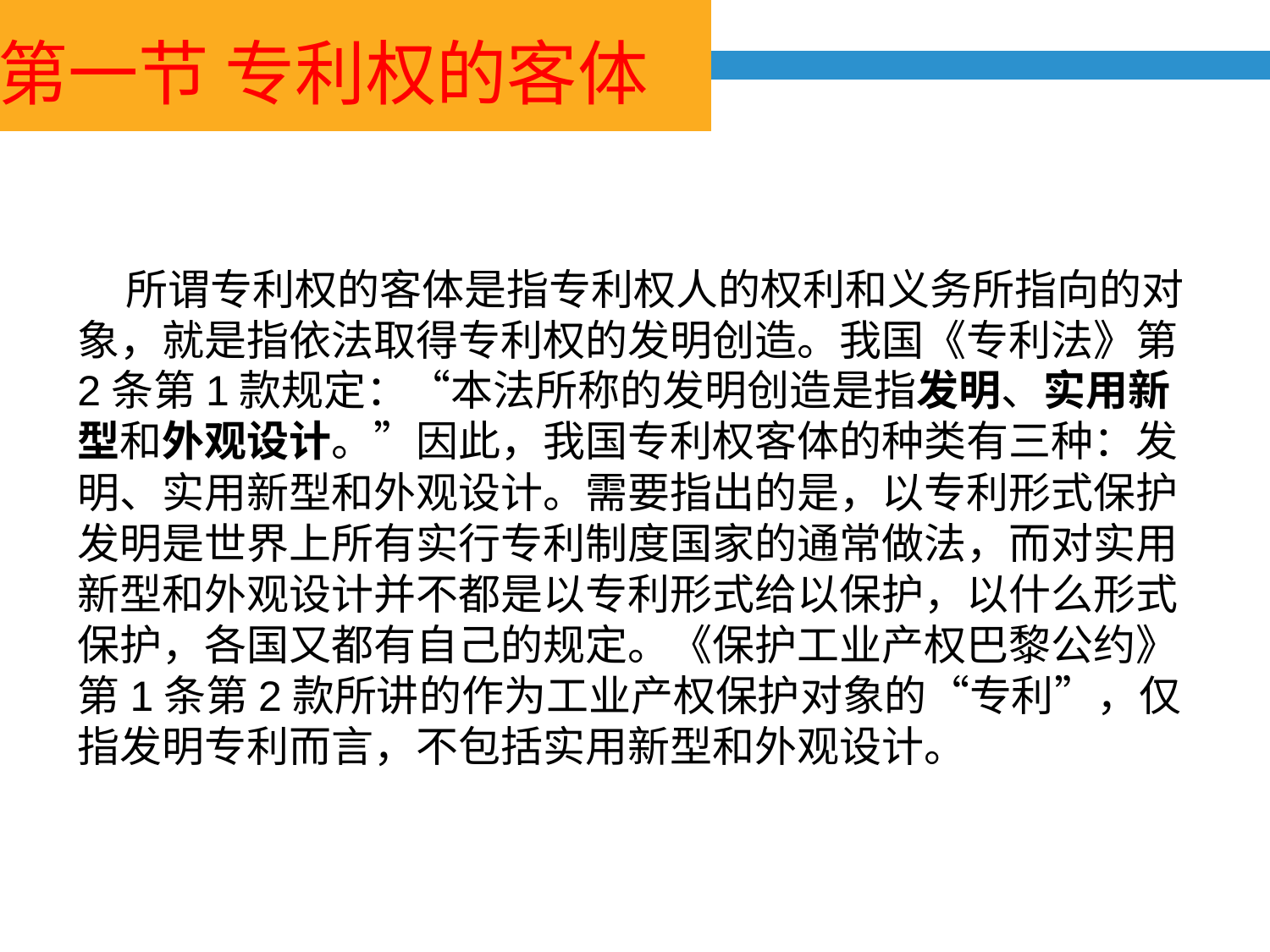

第一节 专利权的客体
    所谓专利权的客体是指专利权人的权利和义务所指向的对象，就是指依法取得专利权的发明创造。我国《专利法》第2条第1款规定：“本法所称的发明创造是指发明、实用新型和外观设计。”因此，我国专利权客体的种类有三种：发明、实用新型和外观设计。需要指出的是，以专利形式保护发明是世界上所有实行专利制度国家的通常做法，而对实用新型和外观设计并不都是以专利形式给以保护，以什么形式保护，各国又都有自己的规定。《保护工业产权巴黎公约》第1条第2款所讲的作为工业产权保护对象的“专利”，仅指发明专利而言，不包括实用新型和外观设计。